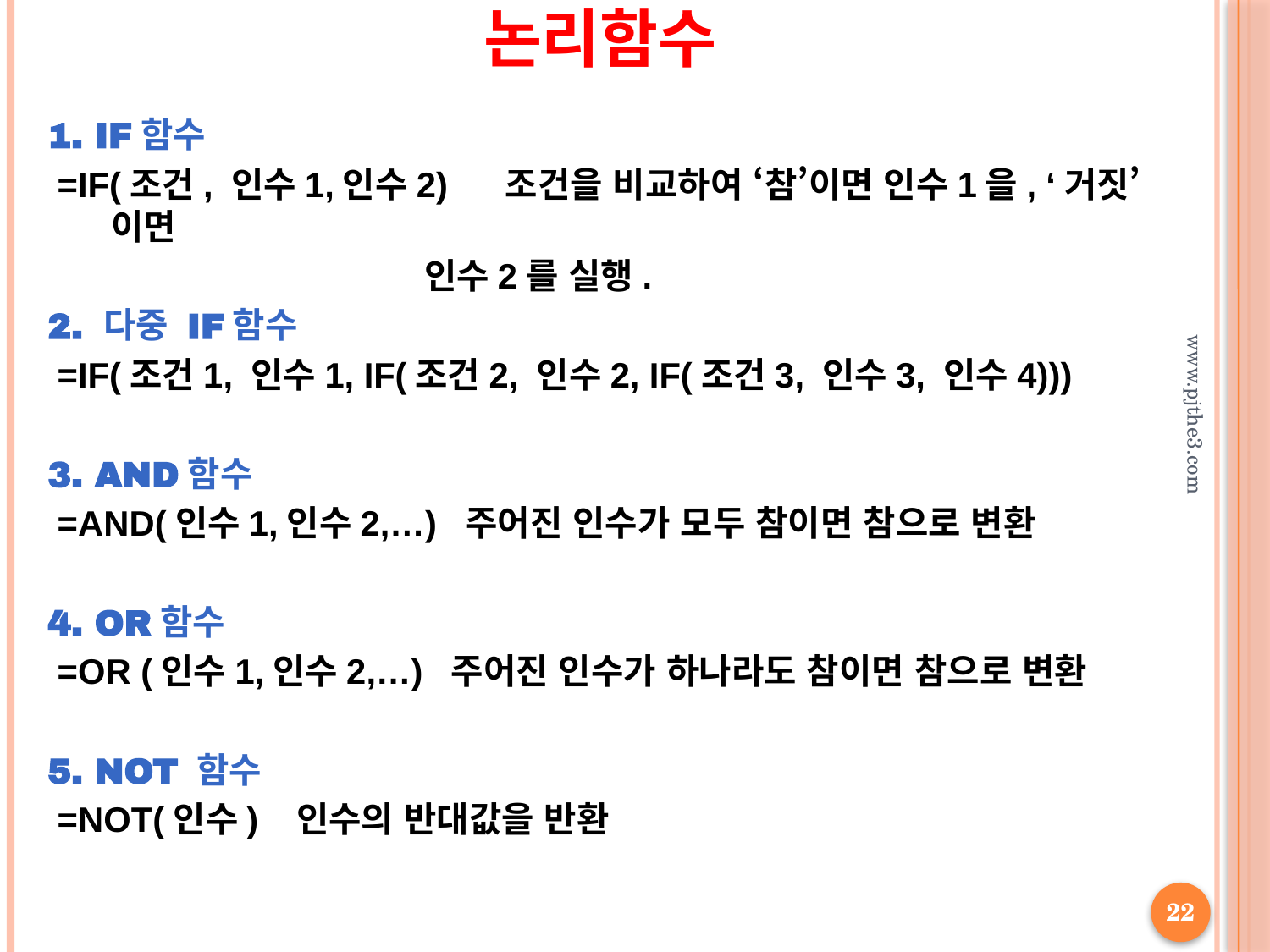

논리함수
1. IF함수
 =IF(조건, 인수1,인수2)     조건을 비교하여 ‘참’이면 인수1을, ‘거짓’이면
                                     인수2를 실행.
2. 다중 IF함수
 =IF(조건1, 인수1, IF(조건2, 인수2, IF(조건3, 인수3, 인수4)))

3. AND함수
 =AND(인수1,인수2,…)  주어진 인수가 모두 참이면 참으로 변환

4. OR함수
 =OR (인수1,인수2,…)  주어진 인수가 하나라도 참이면 참으로 변환

5. NOT 함수
 =NOT(인수)   인수의 반대값을 반환

www.pjthe3.com
22